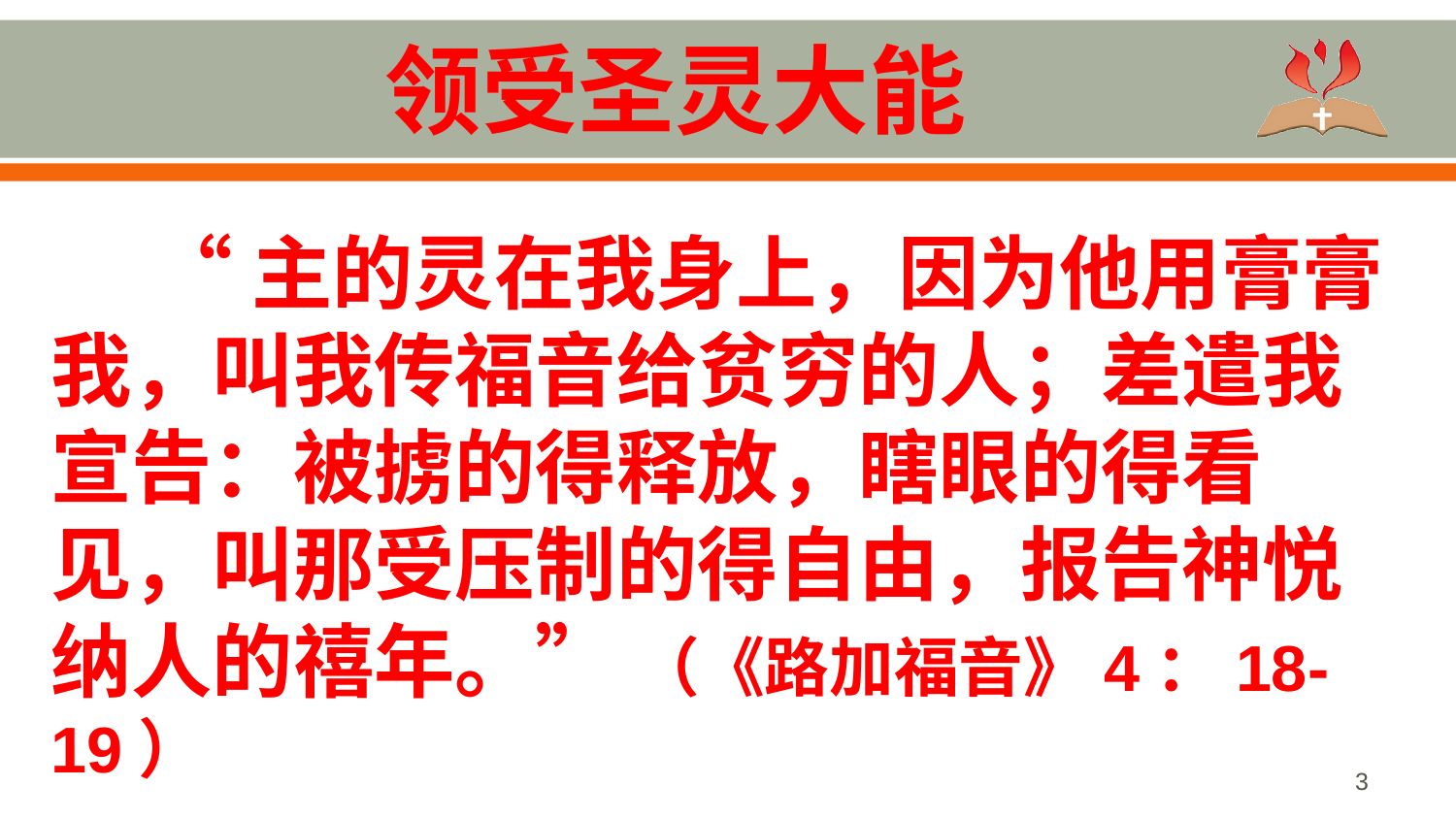

# 领受圣灵大能
  “主的灵在我身上，因为他用膏膏我，叫我传福音给贫穷的人；差遣我宣告：被掳的得释放，瞎眼的得看见，叫那受压制的得自由，报告神悦纳人的禧年。” （《路加福音》4：18-19）
3